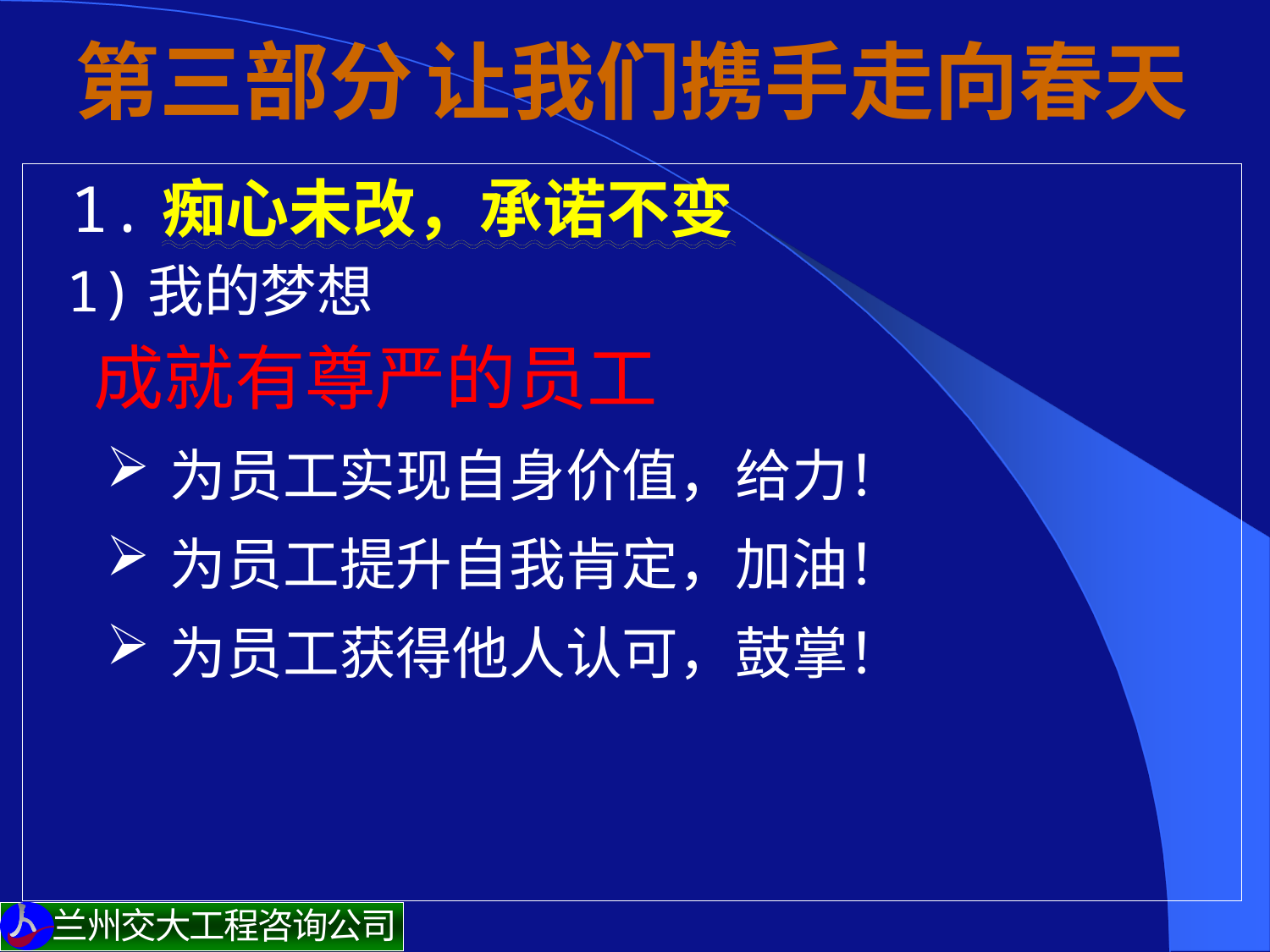

# 第三部分 让我们携手走向春天
 1.痴心未改，承诺不变
 1)我的梦想
  成就有尊严的员工
为员工实现自身价值，给力！
为员工提升自我肯定，加油！
为员工获得他人认可，鼓掌！